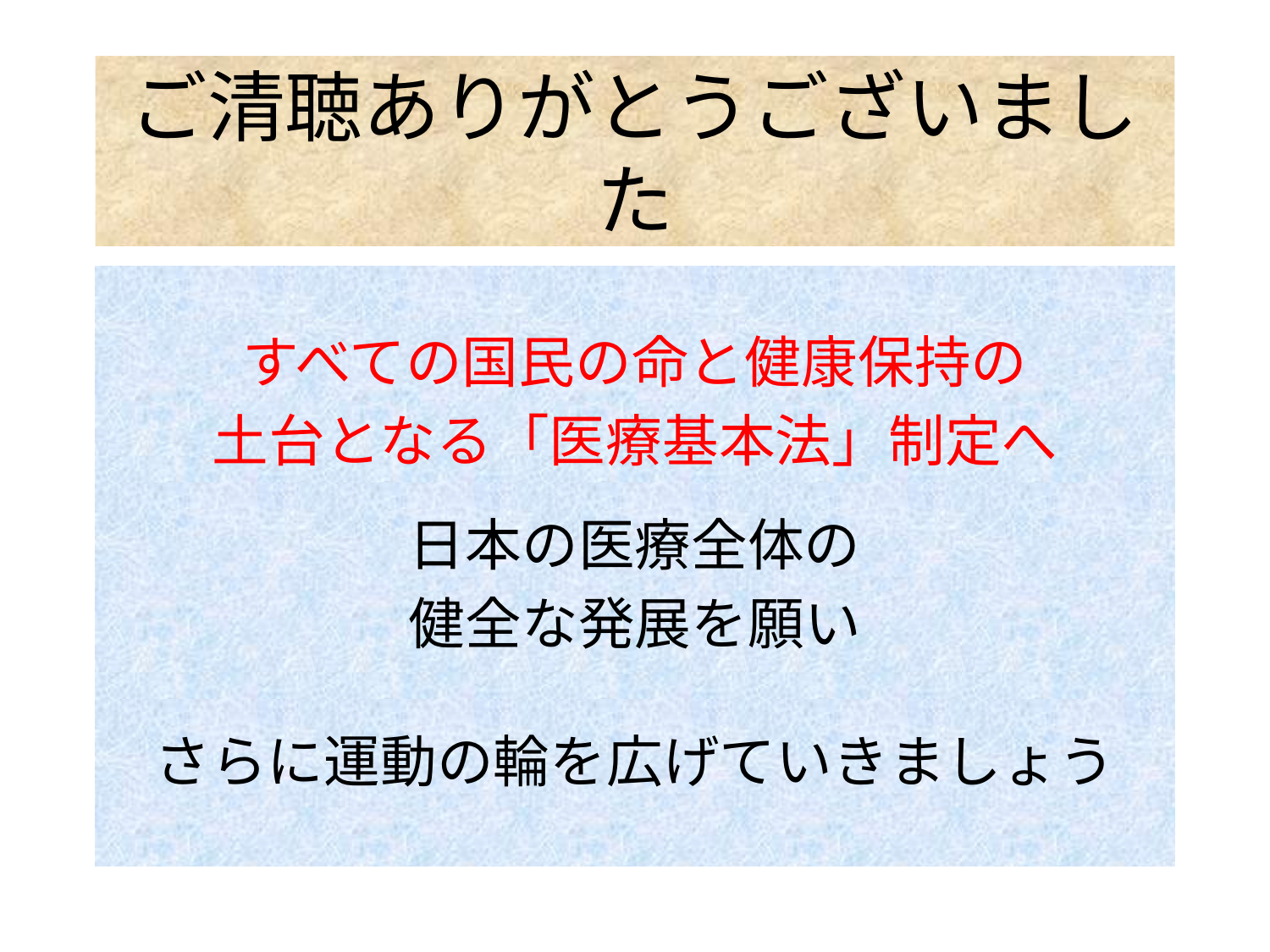

# ご清聴ありがとうございました

すべての国民の命と健康保持の
土台となる「医療基本法」制定へ

日本の医療全体の
健全な発展を願い

さらに運動の輪を広げていきましょう